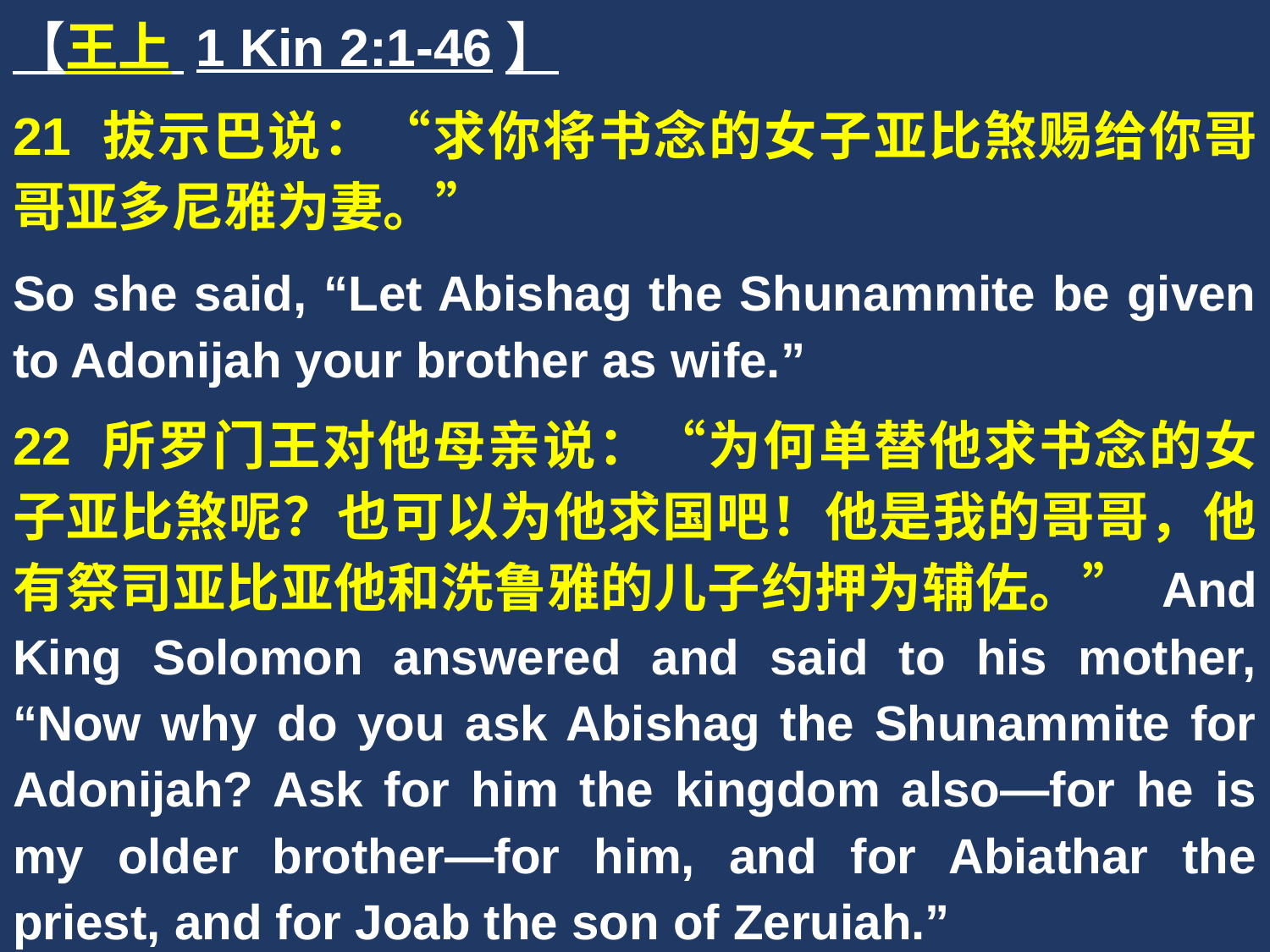

【王上 1 Kin 2:1-46】
21 拔示巴说：“求你将书念的女子亚比煞赐给你哥哥亚多尼雅为妻。”
So she said, “Let Abishag the Shunammite be given to Adonijah your brother as wife.”
22 所罗门王对他母亲说：“为何单替他求书念的女子亚比煞呢？也可以为他求国吧！他是我的哥哥，他有祭司亚比亚他和洗鲁雅的儿子约押为辅佐。” And King Solomon answered and said to his mother, “Now why do you ask Abishag the Shunammite for Adonijah? Ask for him the kingdom also—for he is my older brother—for him, and for Abiathar the priest, and for Joab the son of Zeruiah.”